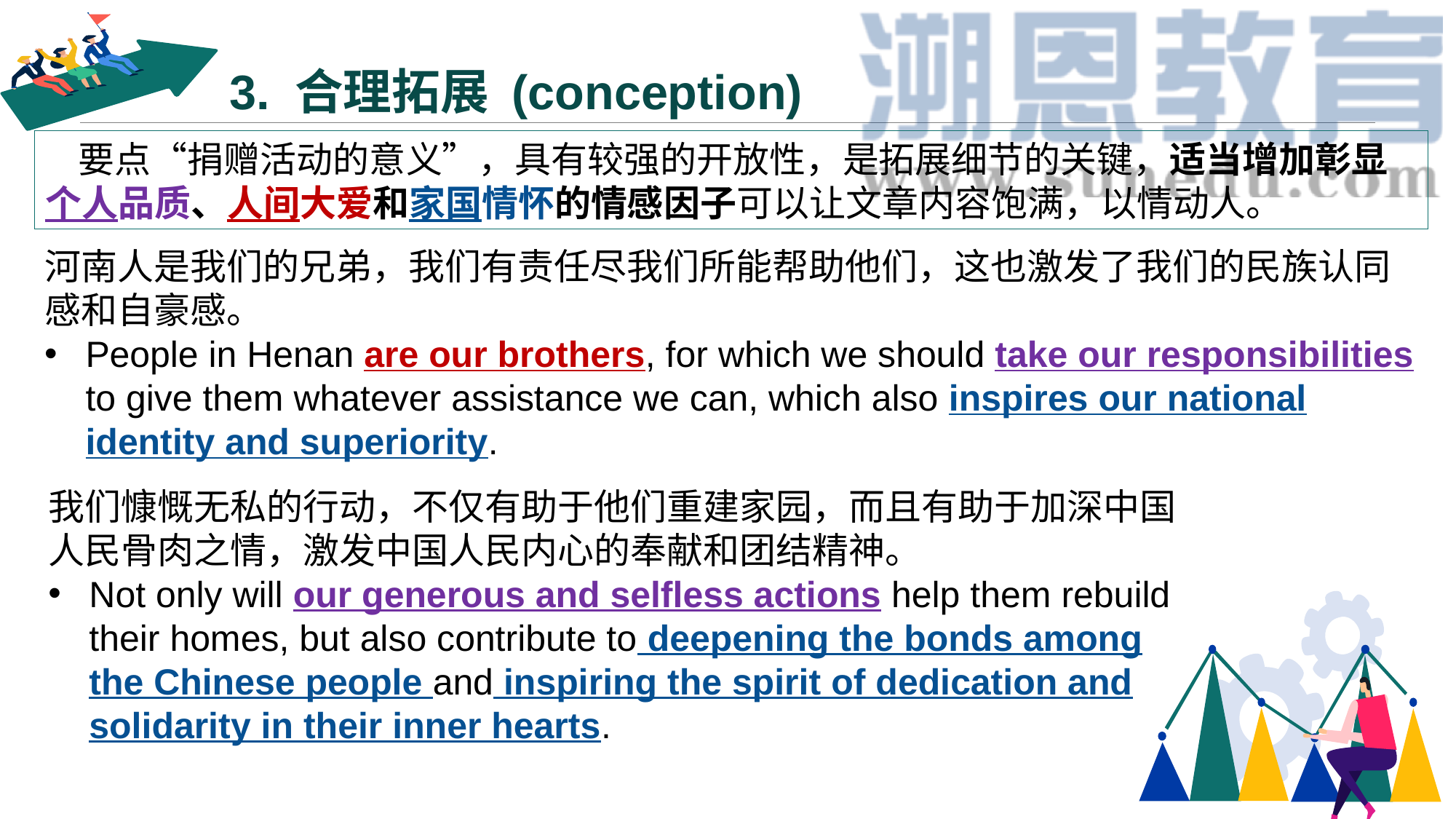

# 3. 合理拓展 (conception)
   要点“捐赠活动的意义”，具有较强的开放性，是拓展细节的关键，适当增加彰显个人品质、人间大爱和家国情怀的情感因子可以让文章内容饱满，以情动人。
河南人是我们的兄弟，我们有责任尽我们所能帮助他们，这也激发了我们的民族认同感和自豪感。
People in Henan are our brothers, for which we should take our responsibilities to give them whatever assistance we can, which also inspires our national identity and superiority.
我们慷慨无私的行动，不仅有助于他们重建家园，而且有助于加深中国人民骨肉之情，激发中国人民内心的奉献和团结精神。
Not only will our generous and selfless actions help them rebuild their homes, but also contribute to deepening the bonds among the Chinese people and inspiring the spirit of dedication and solidarity in their inner hearts.

18